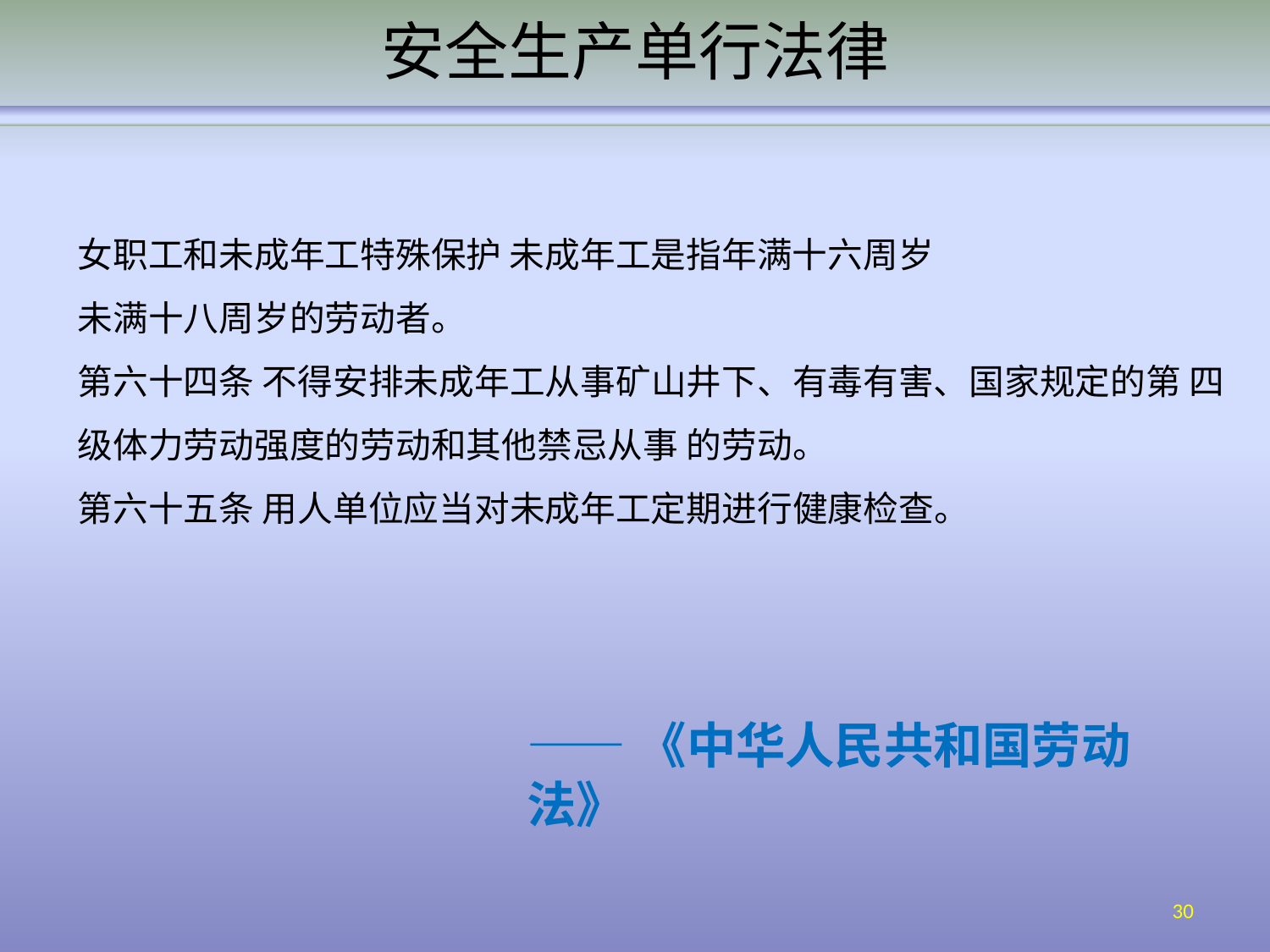

# 安全生产单行法律
女职工和未成年工特殊保护 未成年工是指年满十六周岁未满十八周岁的劳动者。
第六十四条 不得安排未成年工从事矿山井下、有毒有害、国家规定的第 四级体力劳动强度的劳动和其他禁忌从事 的劳动。
第六十五条 用人单位应当对未成年工定期进行健康检查。
——《中华人民共和国劳动法》
30